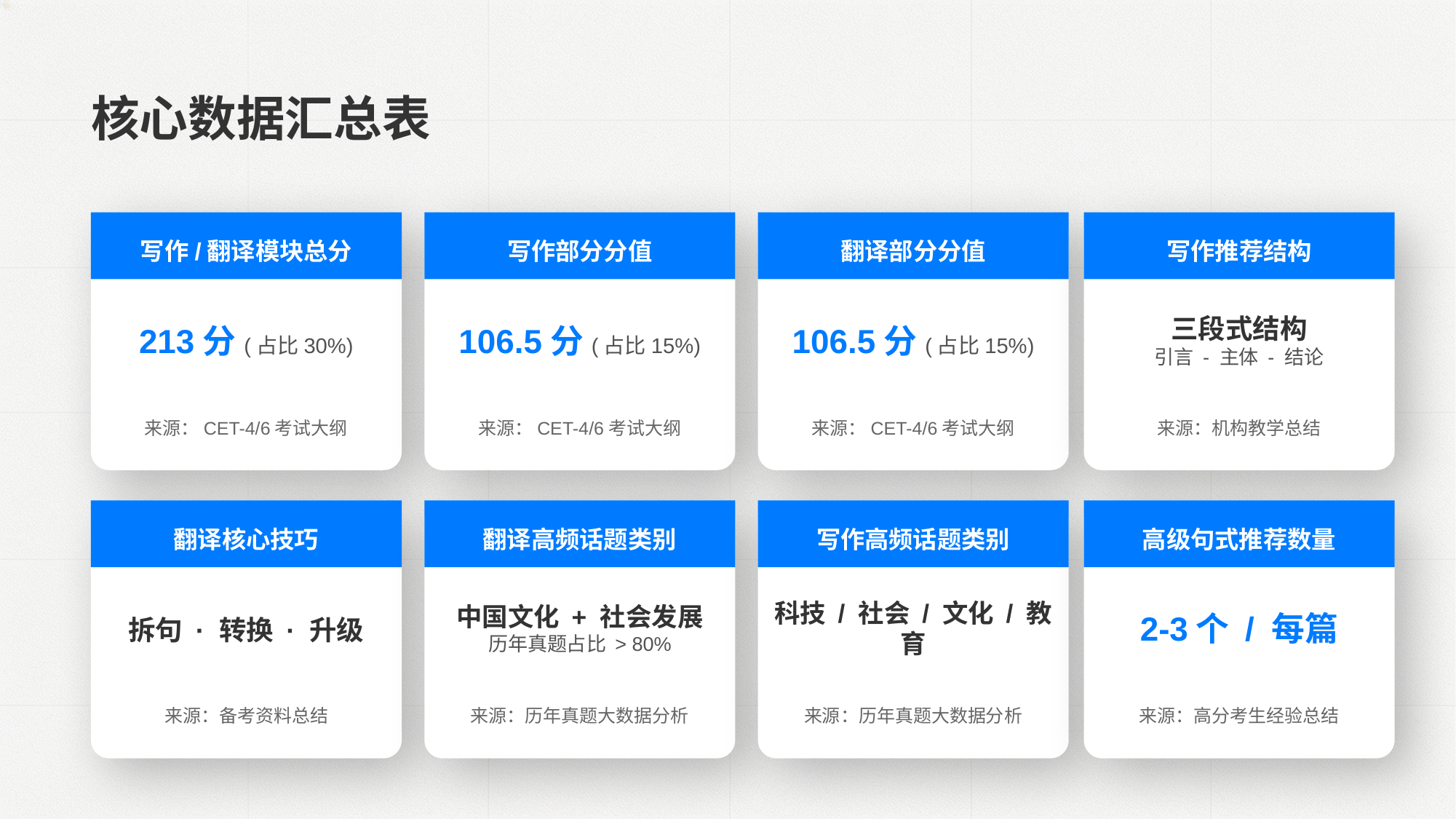

核心数据汇总表

写作/翻译模块总分
写作部分分值
翻译部分分值
写作推荐结构
213分(占比30%)
106.5分(占比15%)
106.5分(占比15%)
三段式结构
引言 - 主体 - 结论
来源：CET-4/6考试大纲
来源：CET-4/6考试大纲
来源：CET-4/6考试大纲
来源：机构教学总结

翻译核心技巧
翻译高频话题类别
写作高频话题类别
高级句式推荐数量
拆句 · 转换 · 升级
中国文化 + 社会发展
历年真题占比 > 80%
科技 / 社会 / 文化 / 教育
2-3个 / 每篇
来源：备考资料总结
来源：历年真题大数据分析
来源：历年真题大数据分析
来源：高分考生经验总结